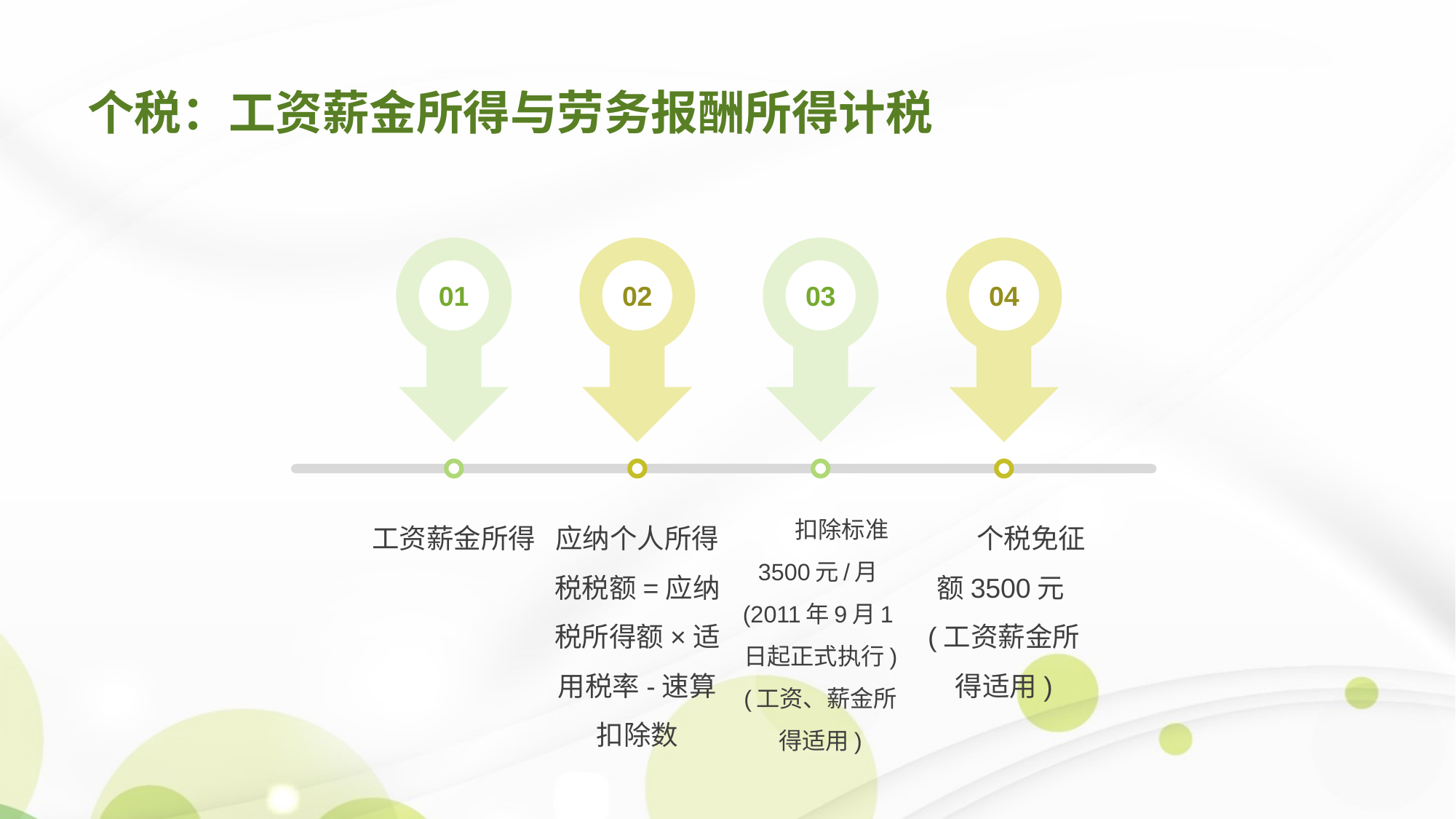

个税：工资薪金所得与劳务报酬所得计税
01
02
03
04

　　扣除标准3500元/月(2011年9月1日起正式执行)(工资、薪金所得适用)
工资薪金所得
应纳个人所得税税额=应纳税所得额×适用税率-速算扣除数
　　个税免征额3500元(工资薪金所得适用)